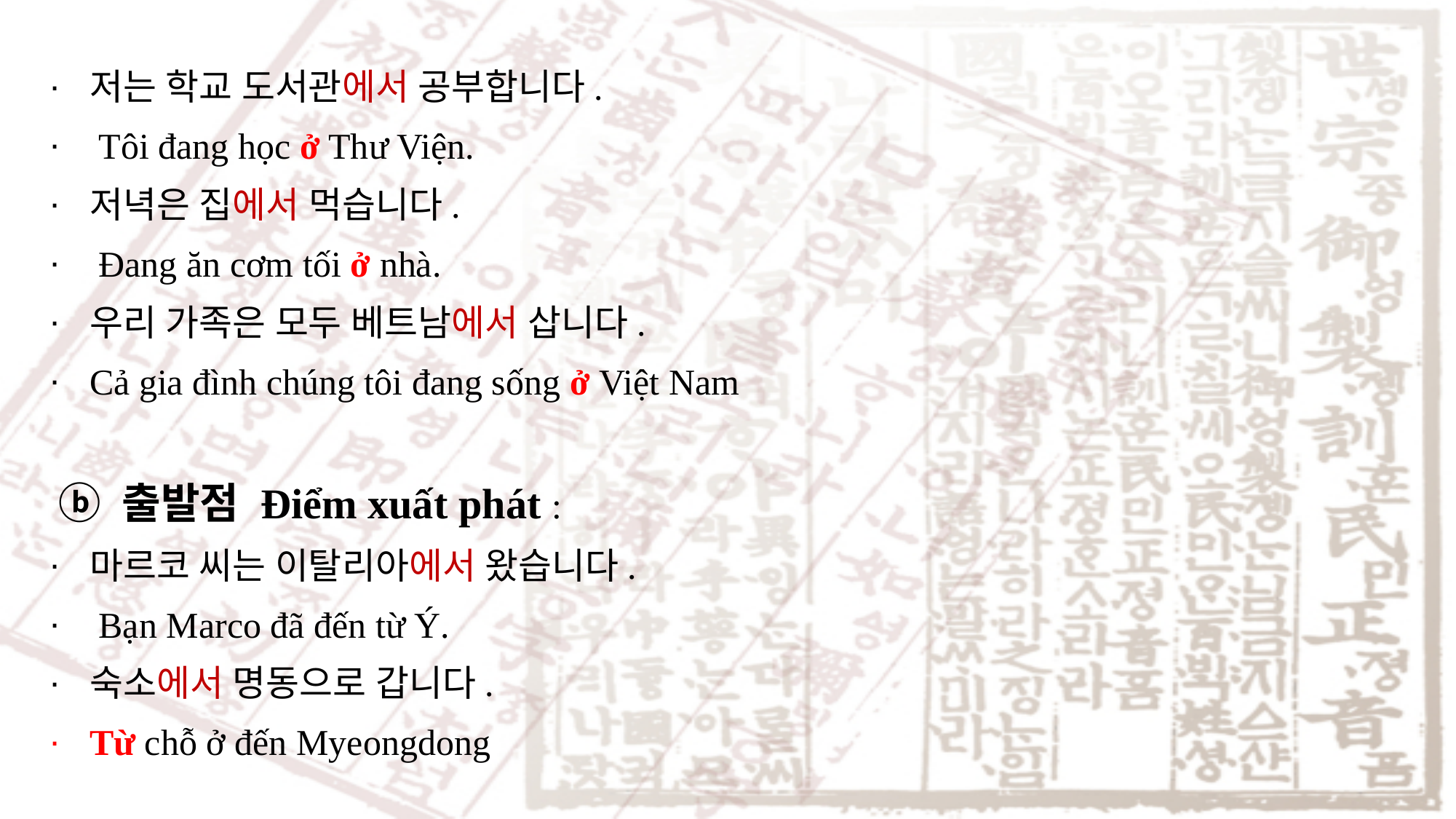

저는 학교 도서관에서 공부합니다.
 Tôi đang học ở Thư Viện.
저녁은 집에서 먹습니다.
 Đang ăn cơm tối ở nhà.
우리 가족은 모두 베트남에서 삽니다.
Cả gia đình chúng tôi đang sống ở Việt Nam

 ⓑ 출발점 Điểm xuất phát :
마르코 씨는 이탈리아에서 왔습니다.
 Bạn Marco đã đến từ Ý.
숙소에서 명동으로 갑니다.
Từ chỗ ở đến Myeongdong